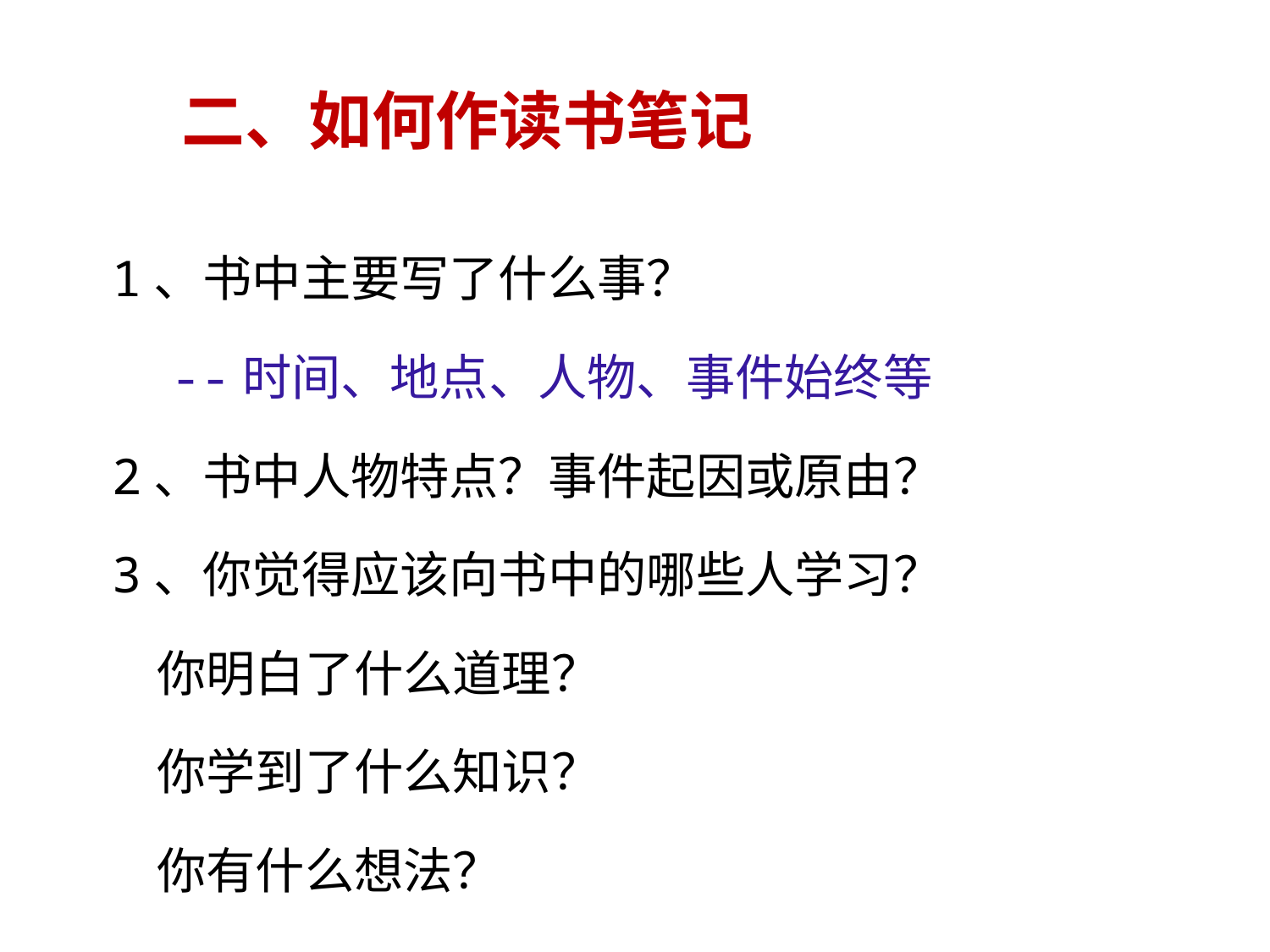

# 二、如何作读书笔记
1、书中主要写了什么事？
  --时间、地点、人物、事件始终等
2、书中人物特点？事件起因或原由？
3、你觉得应该向书中的哪些人学习？
   你明白了什么道理？
   你学到了什么知识？
   你有什么想法？